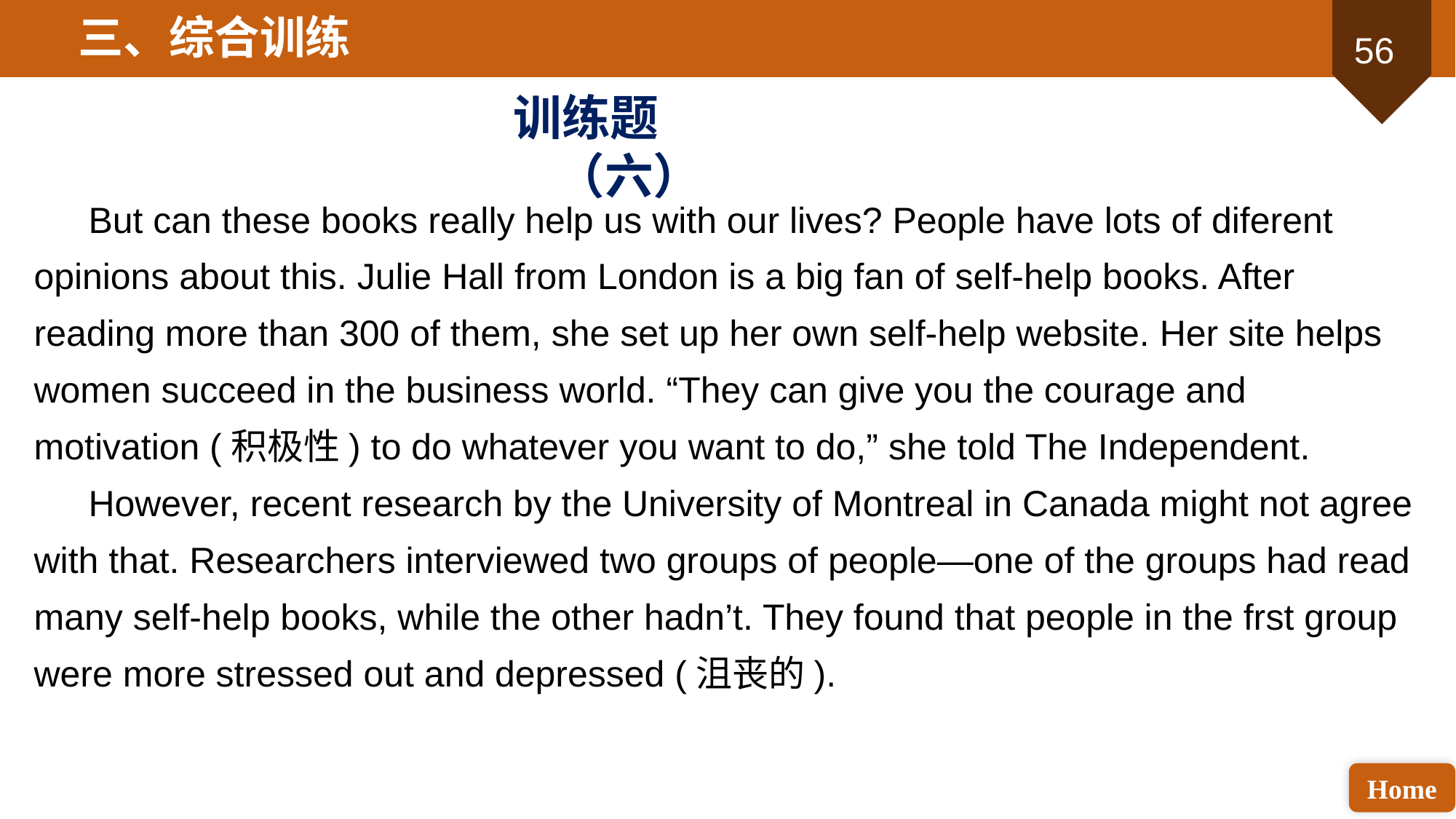

三、综合训练
训练题（六）
But can these books really help us with our lives? People have lots of diferent opinions about this. Julie Hall from London is a big fan of self-help books. After reading more than 300 of them, she set up her own self-help website. Her site helps women succeed in the business world. “They can give you the courage and motivation (积极性) to do whatever you want to do,” she told The Independent.
However, recent research by the University of Montreal in Canada might not agree with that. Researchers interviewed two groups of people—one of the groups had read many self-help books, while the other hadn’t. They found that people in the frst group were more stressed out and depressed (沮丧的).